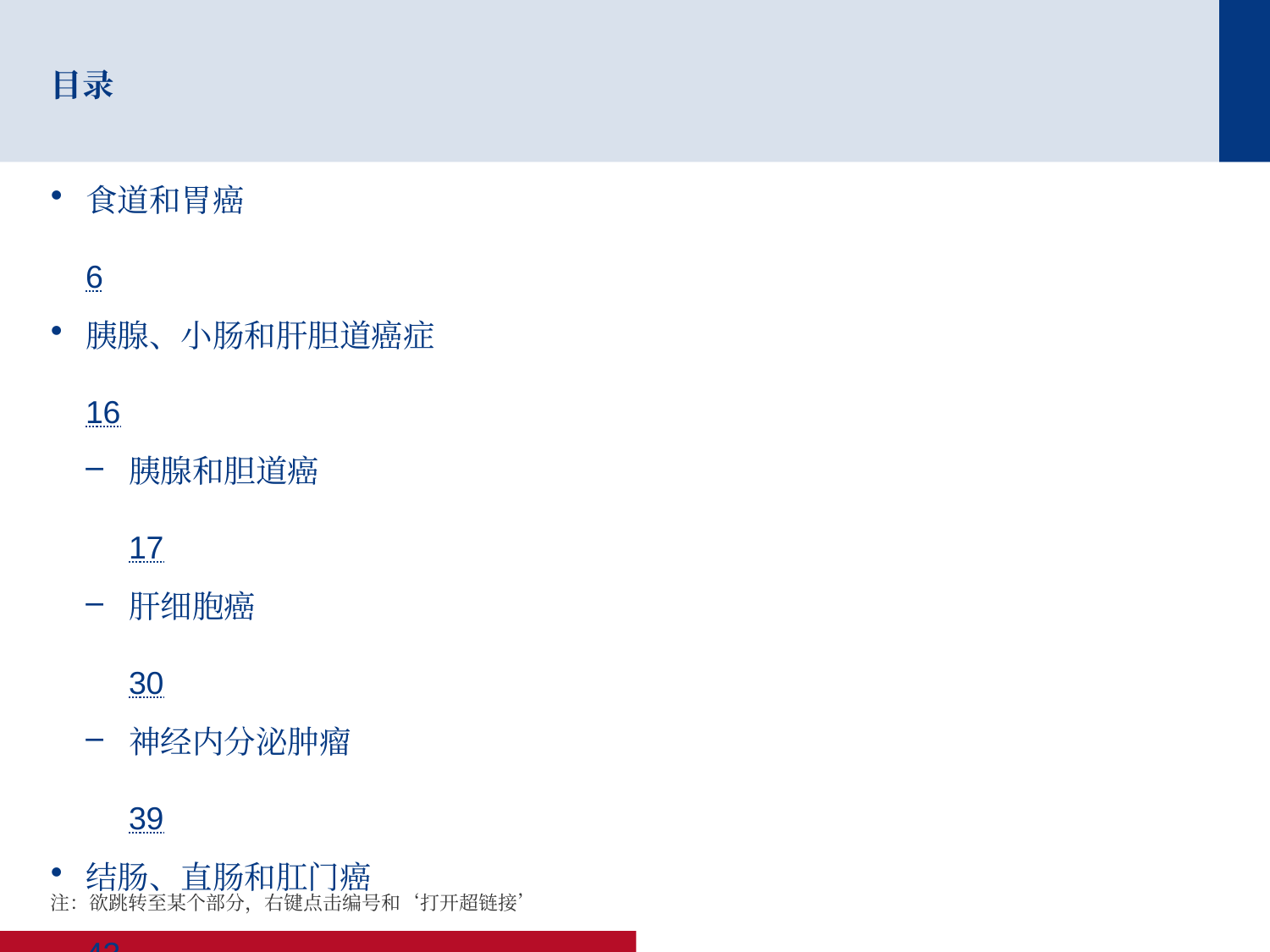

# 目录
食道和胃癌	6
胰腺、小肠和肝胆道癌症	16
胰腺和胆道癌	17
肝细胞癌	30
神经内分泌肿瘤	39
结肠、直肠和肛门癌	43
胃肠癌	86
注：欲跳转至某个部分，右键点击编号和‘打开超链接’